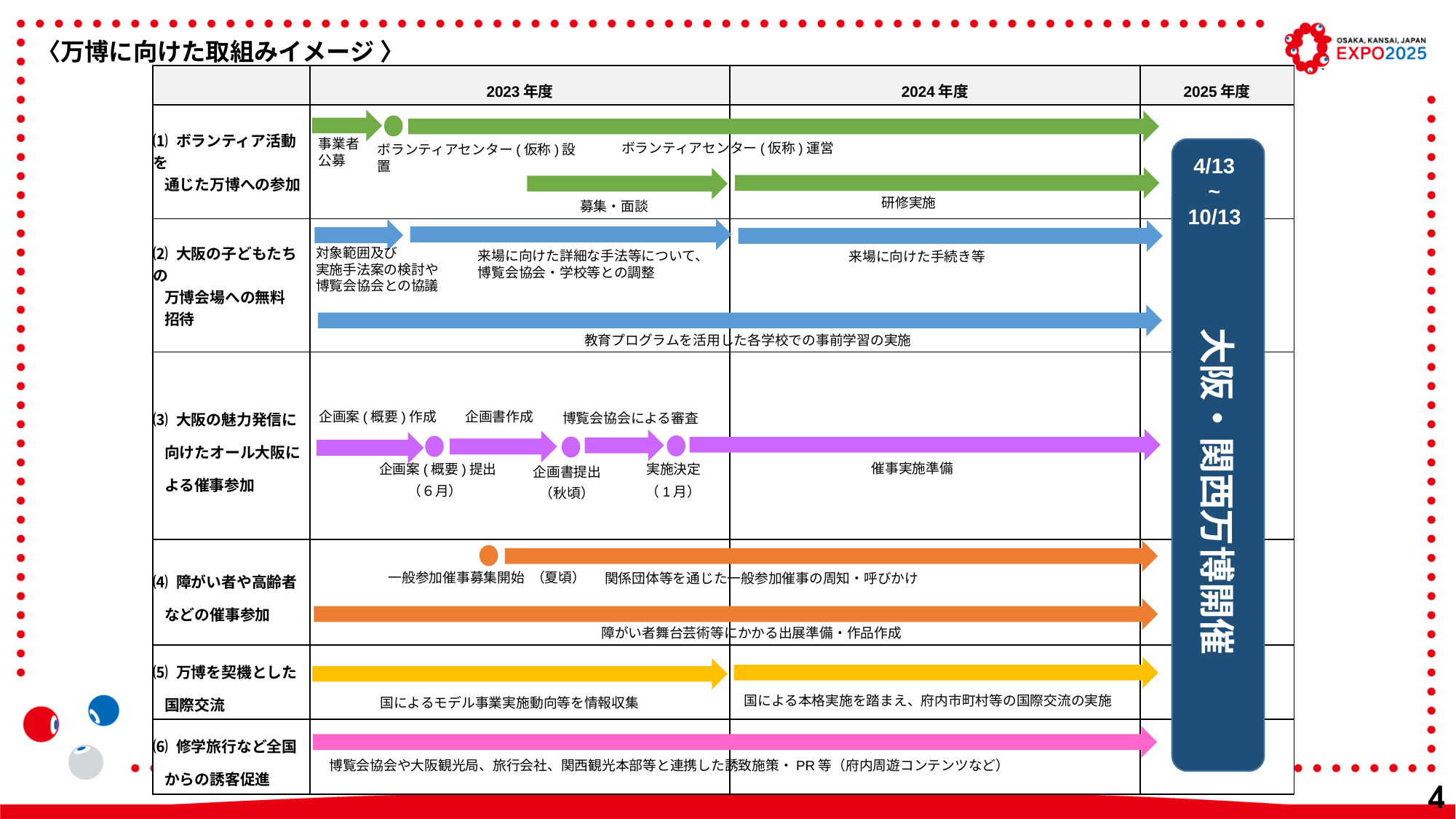

〈万博に向けた取組みイメージ 〉
|  | 2023年度 | 2024年度 | 2025年度 |
| --- | --- | --- | --- |
| ⑴ ボランティア活動を 通じた万博への参加 |  |  |  |
| ⑵ 大阪の子どもたちの 万博会場への無料 招待 |  |  |  |
| ⑶ 大阪の魅力発信に 向けたオール大阪に よる催事参加 |  |  |  |
| ⑷ 障がい者や高齢者 などの催事参加 |  |  |  |
| ⑸ 万博を契機とした 国際交流 |  |  |  |
| ⑹ 修学旅行など全国 からの誘客促進 |  |  |  |

事業者
公募
ボランティアセンター(仮称)運営
ボランティアセンター(仮称)設置

研修実施
募集・面談
　　大阪・関西万博開催
4/13
~
10/13

対象範囲及び
実施手法案の検討や
博覧会協会との協議
来場に向けた詳細な手法等について、
博覧会協会・学校等との調整
来場に向けた手続き等

教育プログラムを活用した各学校での事前学習の実施
企画書作成
企画案(概要)作成
博覧会協会による審査

催事実施準備
実施決定
企画案(概要)提出
企画書提出
（６月）
（1月）
（秋頃）

（夏頃）
一般参加催事募集開始
関係団体等を通じた一般参加催事の周知・呼びかけ

障がい者舞台芸術等にかかる出展準備・作品作成

国による本格実施を踏まえ、府内市町村等の国際交流の実施

国によるモデル事業実施動向等を情報収集

博覧会協会や大阪観光局、旅行会社、関西観光本部等と連携した誘致施策・PR等（府内周遊コンテンツなど）
48